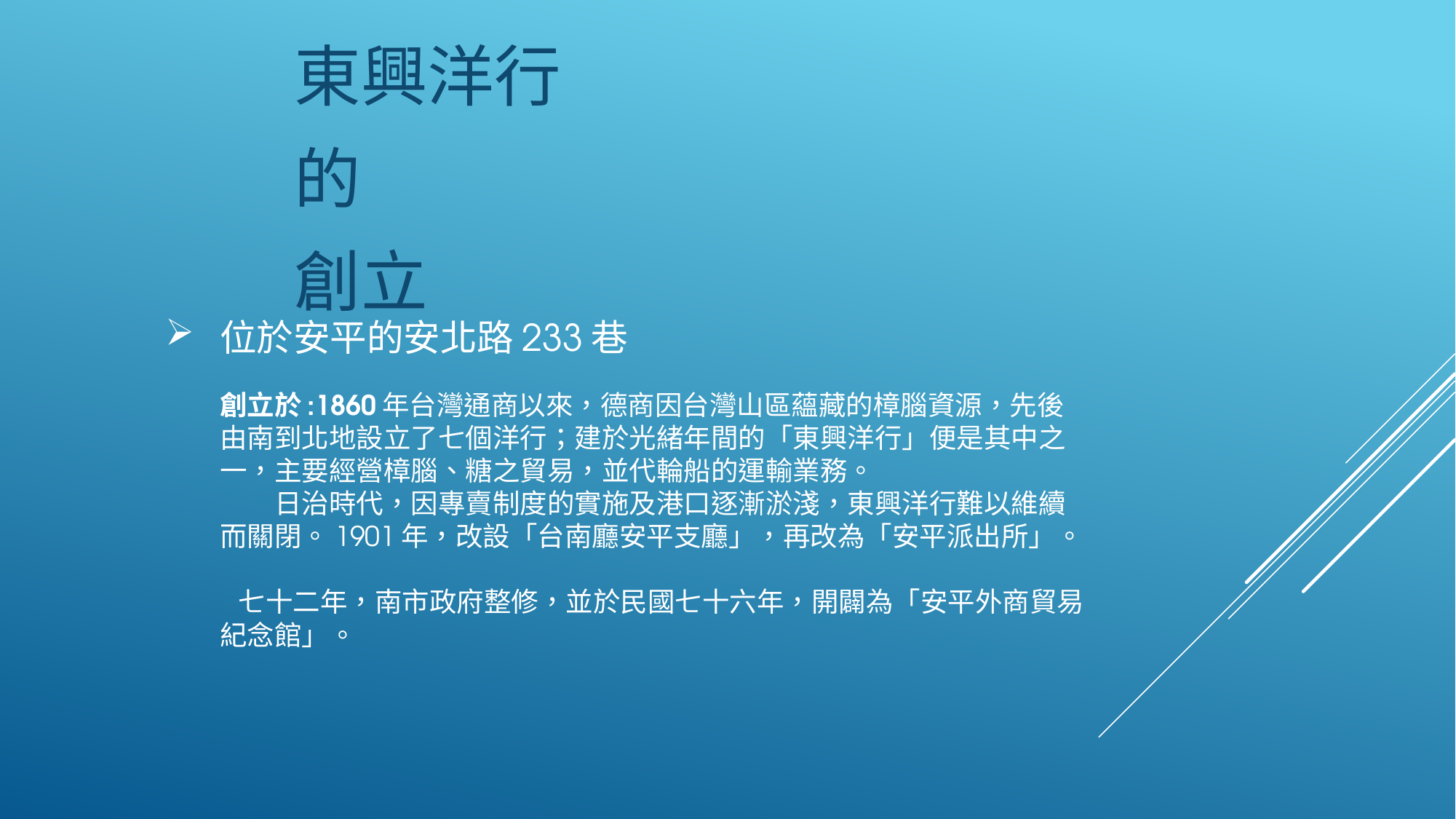

東興洋行
的
創立
# 位於安平的安北路233巷 創立於:1860年台灣通商以來，德商因台灣山區蘊藏的樟腦資源，先後由南到北地設立了七個洋行；建於光緒年間的「東興洋行」便是其中之一，主要經營樟腦、糖之貿易，並代輪船的運輸業務。 　　日治時代，因專賣制度的實施及港口逐漸淤淺，東興洋行難以維續而關閉。1901年，改設「台南廳安平支廳」，再改為「安平派出所」。 　 七十二年，南市政府整修，並於民國七十六年，開闢為「安平外商貿易紀念館」。